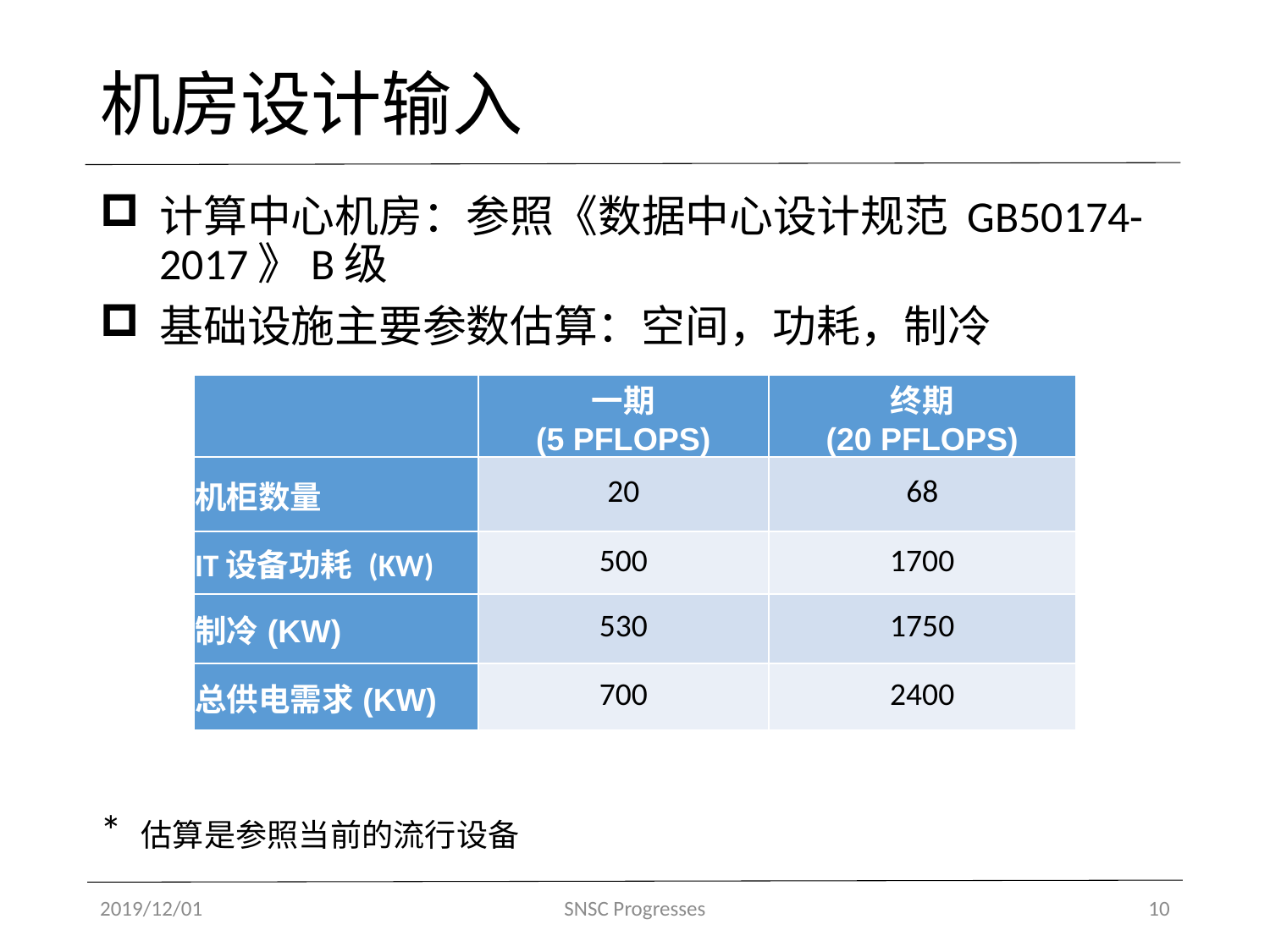

# 机房设计输入
计算中心机房：参照《数据中心设计规范 GB50174-2017》B级
基础设施主要参数估算：空间，功耗，制冷

* 估算是参照当前的流行设备

|  | 一期 (5 PFLOPS) | 终期 (20 PFLOPS) |
| --- | --- | --- |
| 机柜数量 | 20 | 68 |
| IT设备功耗 (KW) | 500 | 1700 |
| 制冷(KW) | 530 | 1750 |
| 总供电需求(KW) | 700 | 2400 |
2019/12/01
SNSC Progresses
10